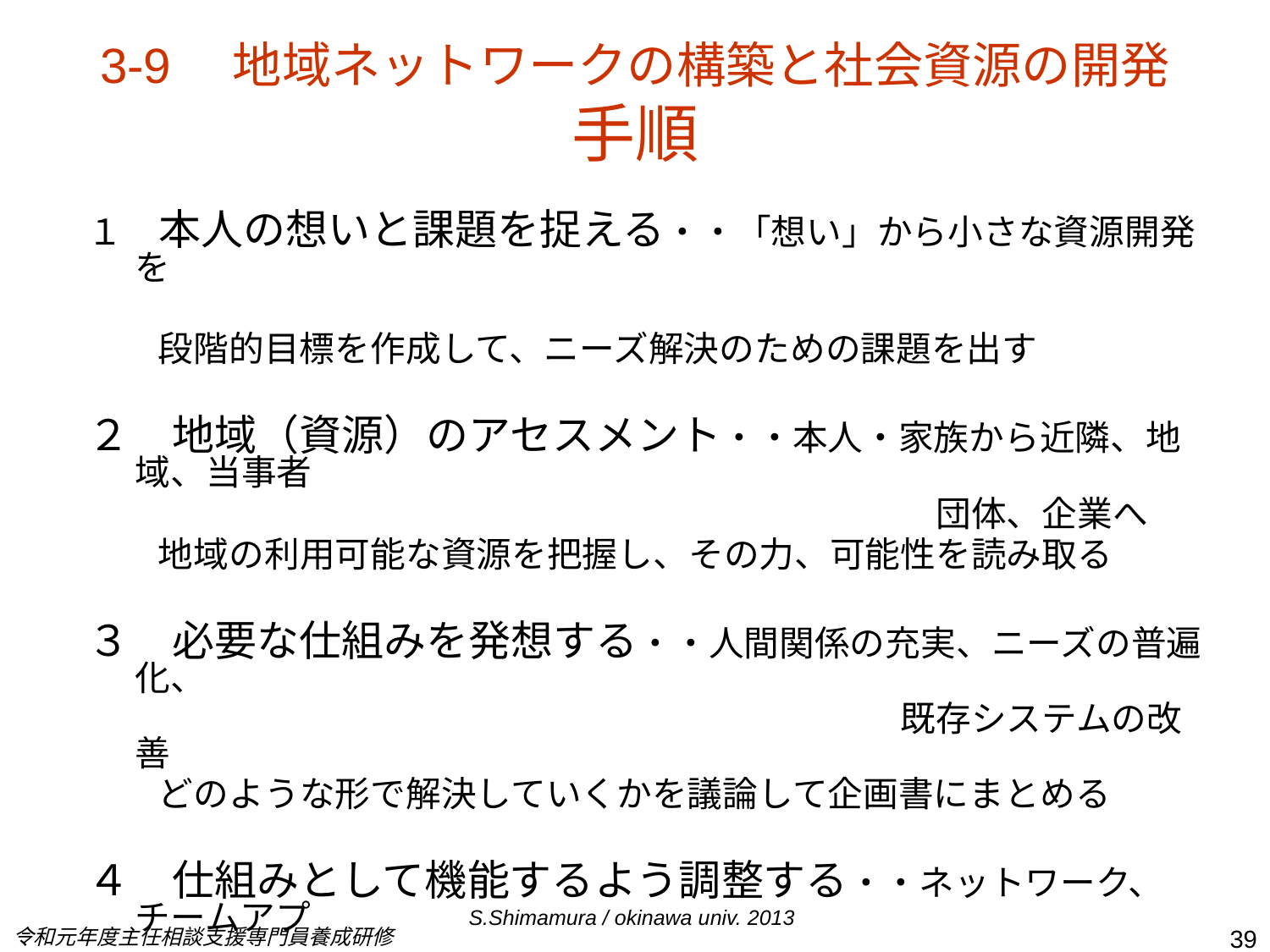

# 3-9　地域ネットワークの構築と社会資源の開発 手順
１　本人の想いと課題を捉える・・「想い」から小さな資源開発を

　　段階的目標を作成して、ニーズ解決のための課題を出す

２　地域（資源）のアセスメント・・本人・家族から近隣、地域、当事者
　　　　　　　　　　　　　　　　　　　　　　　　団体、企業へ
　　地域の利用可能な資源を把握し、その力、可能性を読み取る

３　必要な仕組みを発想する・・人間関係の充実、ニーズの普遍化、
　　　　　　　　　　　　　　　　　　　　　　　既存システムの改善
　　どのような形で解決していくかを議論して企画書にまとめる

４　仕組みとして機能するよう調整する・・ネットワーク、チームアプ
　　　　　　　　　　　　　　　　　　　　　　　　　　　　　　ローチ、WIN&WIN、共感
　　仕組みに参加するメンバーに働きかけ、協議会をとおして調整を図る
S.Shimamura / okinawa univ. 2013
令和元年度主任相談支援専門員養成研修
39